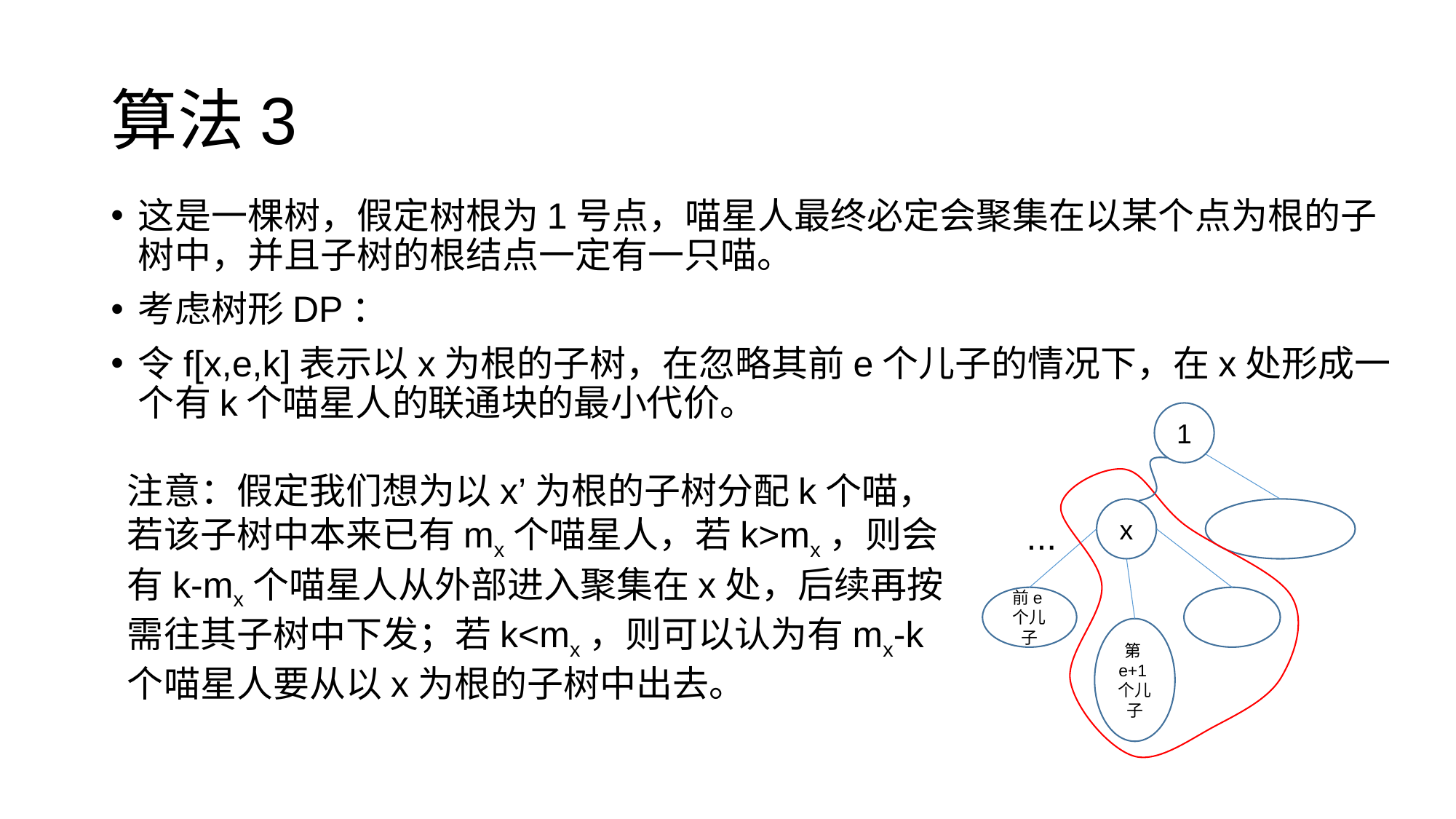

# 算法3
这是一棵树，假定树根为1号点，喵星人最终必定会聚集在以某个点为根的子树中，并且子树的根结点一定有一只喵。
考虑树形DP：
令f[x,e,k]表示以x为根的子树，在忽略其前e个儿子的情况下，在x处形成一个有k个喵星人的联通块的最小代价。

1

注意：假定我们想为以x’为根的子树分配k个喵，若该子树中本来已有mx个喵星人，若k>mx，则会有k-mx个喵星人从外部进入聚集在x处，后续再按需往其子树中下发；若k<mx，则可以认为有mx-k个喵星人要从以x为根的子树中出去。

x

...
前e个儿子

第e+1个儿子